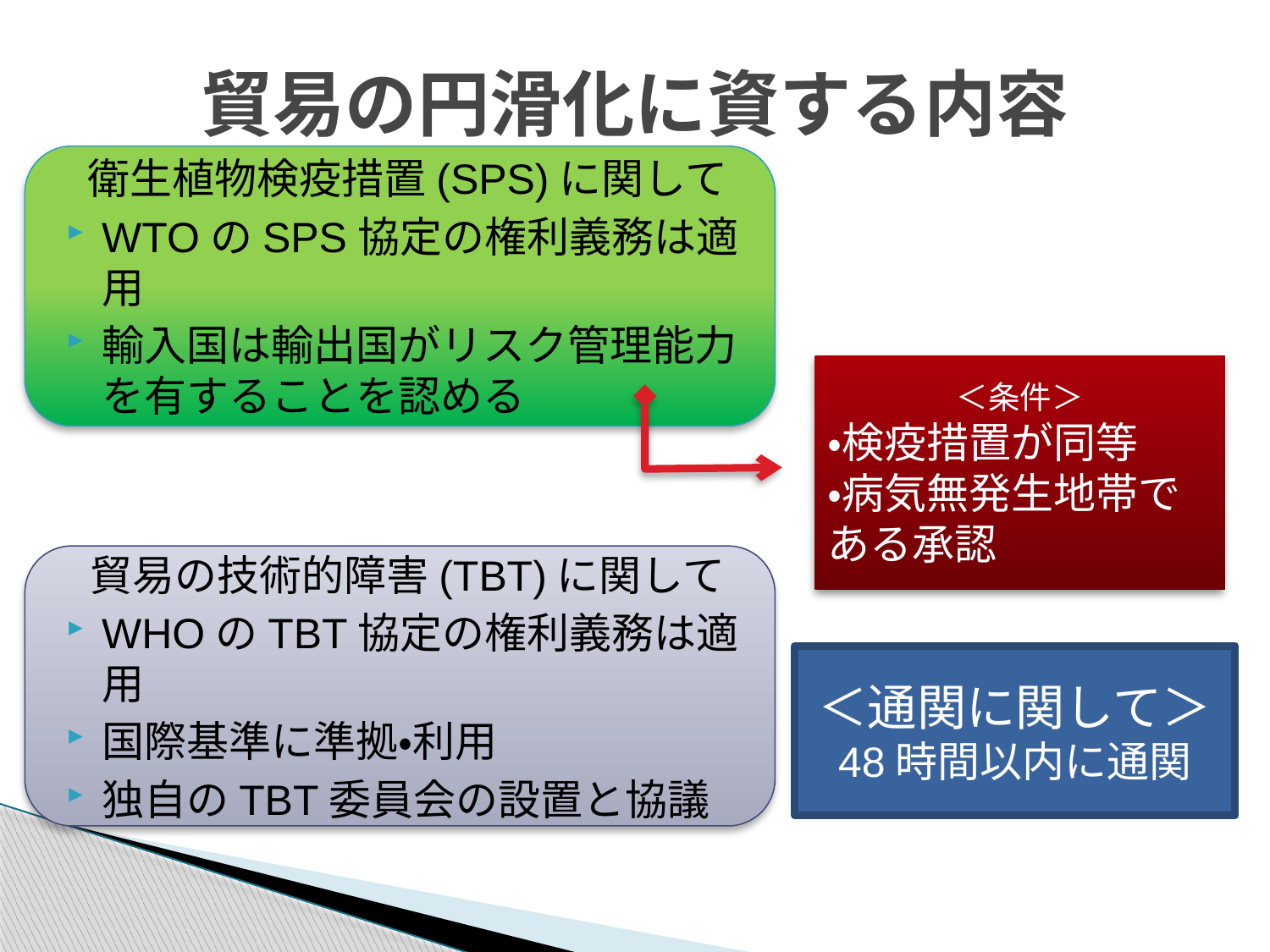

# 貿易の円滑化に資する内容
衛生植物検疫措置(SPS)に関して
WTOのSPS協定の権利義務は適用
輸入国は輸出国がリスク管理能力を有することを認める
＜条件＞
・検疫措置が同等
・病気無発生地帯である承認

貿易の技術的障害(TBT)に関して
WHOのTBT協定の権利義務は適用
国際基準に準拠・利用
独自のTBT委員会の設置と協議
＜通関に関して＞
48時間以内に通関